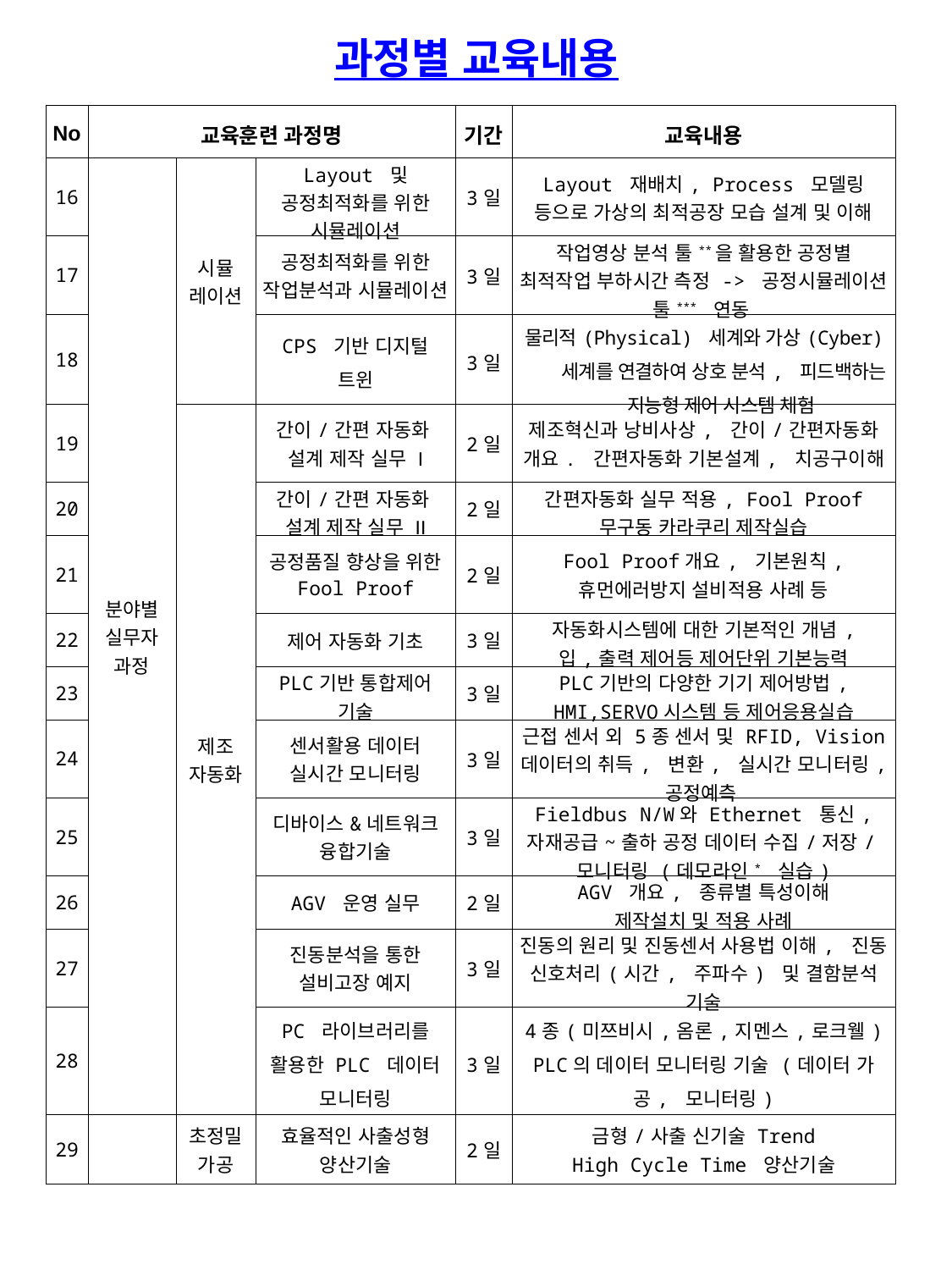

과정별 교육내용
| No | 교육훈련 과정명 |  |  | 기간 | 교육내용 |
| --- | --- | --- | --- | --- | --- |
| 16 | 분야별 실무자 과정 | 시뮬 레이션 | Layout 및 공정최적화를 위한 시뮬레이션 | 3일 | Layout 재배치, Process 모델링 등으로 가상의 최적공장 모습 설계 및 이해 |
| 17 |  |  | 공정최적화를 위한 작업분석과 시뮬레이션 | 3일 | 작업영상 분석 툴\*\*을 활용한 공정별 최적작업 부하시간 측정 -> 공정시뮬레이션 툴\*\*\* 연동 |
| 18 |  |  | CPS 기반 디지털 트윈 | 3일 | 물리적(Physical) 세계와 가상(Cyber) 세계를 연결하여 상호 분석, 피드백하는 지능형 제어 시스템 체험 |
| 19 |  | 제조 자동화 | 간이/간편 자동화 설계 제작 실무 I | 2일 | 제조혁신과 낭비사상, 간이/간편자동화 개요. 간편자동화 기본설계, 치공구이해 |
| 20 |  |  | 간이/간편 자동화 설계 제작 실무 II | 2일 | 간편자동화 실무 적용, Fool Proof 무구동 카라쿠리 제작실습 |
| 21 |  |  | 공정품질 향상을 위한 Fool Proof | 2일 | Fool Proof개요, 기본원칙, 휴먼에러방지 설비적용 사례 등 |
| 22 |  |  | 제어 자동화 기초 | 3일 | 자동화시스템에 대한 기본적인 개념, 입,출력 제어등 제어단위 기본능력 |
| 23 |  |  | PLC기반 통합제어 기술 | 3일 | PLC기반의 다양한 기기 제어방법, HMI,SERVO시스템 등 제어응용실습 |
| 24 |  |  | 센서활용 데이터 실시간 모니터링 | 3일 | 근접 센서 외 5종 센서 및 RFID, Vision 데이터의 취득, 변환, 실시간 모니터링, 공정예측 |
| 25 |  |  | 디바이스&네트워크 융합기술 | 3일 | Fieldbus N/W와 Ethernet 통신, 자재공급~출하 공정 데이터 수집/저장/모니터링 (데모라인\* 실습) |
| 26 |  |  | AGV 운영 실무 | 2일 | AGV 개요, 종류별 특성이해 제작설치 및 적용 사례 |
| 27 |  |  | 진동분석을 통한 설비고장 예지 | 3일 | 진동의 원리 및 진동센서 사용법 이해, 진동 신호처리(시간, 주파수) 및 결함분석 기술 |
| 28 |  |  | PC 라이브러리를 활용한 PLC 데이터 모니터링 | 3일 | 4종(미쯔비시,옴론,지멘스,로크웰) PLC의 데이터 모니터링 기술 (데이터 가공, 모니터링) |
| 29 |  | 초정밀 가공 | 효율적인 사출성형 양산기술 | 2일 | 금형/사출 신기술 Trend High Cycle Time 양산기술 |